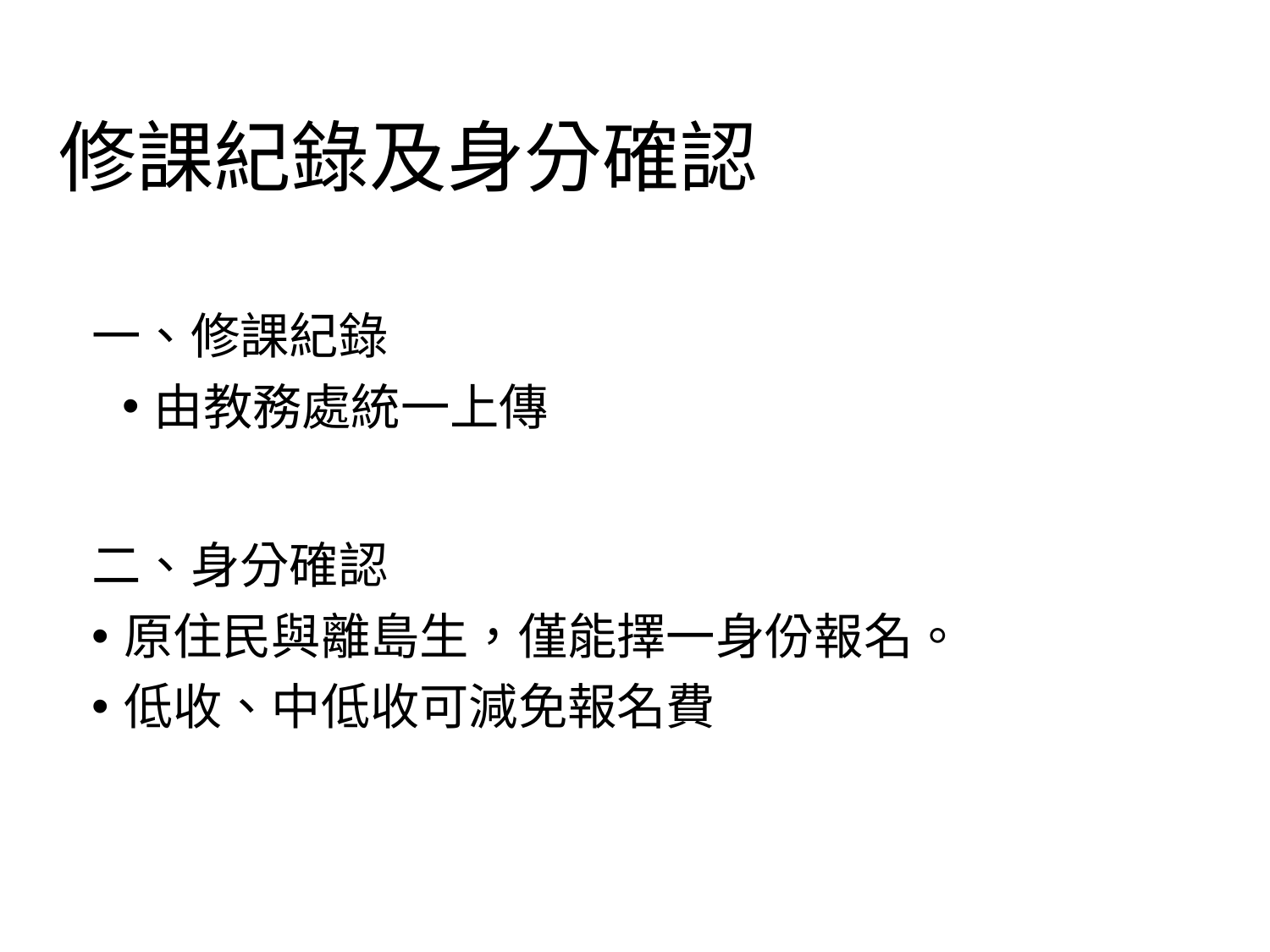

# 修課紀錄及身分確認
一、修課紀錄
由教務處統一上傳
二、身分確認
原住民與離島生，僅能擇一身份報名。
低收、中低收可減免報名費